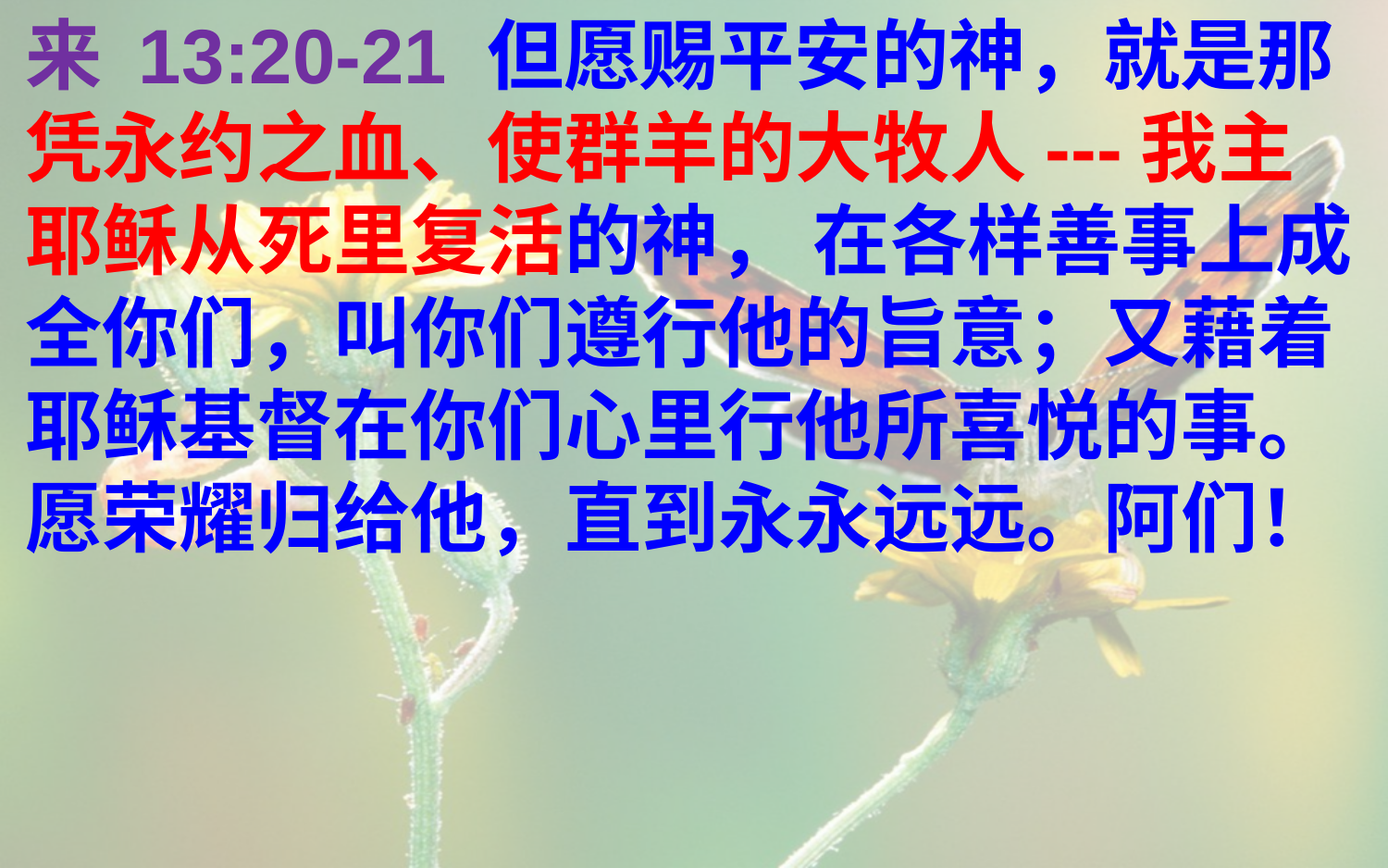

来 13:20-21 但愿赐平安的神，就是那凭永约之血、使群羊的大牧人---我主耶稣从死里复活的神， 在各样善事上成全你们，叫你们遵行他的旨意；又藉着耶稣基督在你们心里行他所喜悦的事。愿荣耀归给他，直到永永远远。阿们！